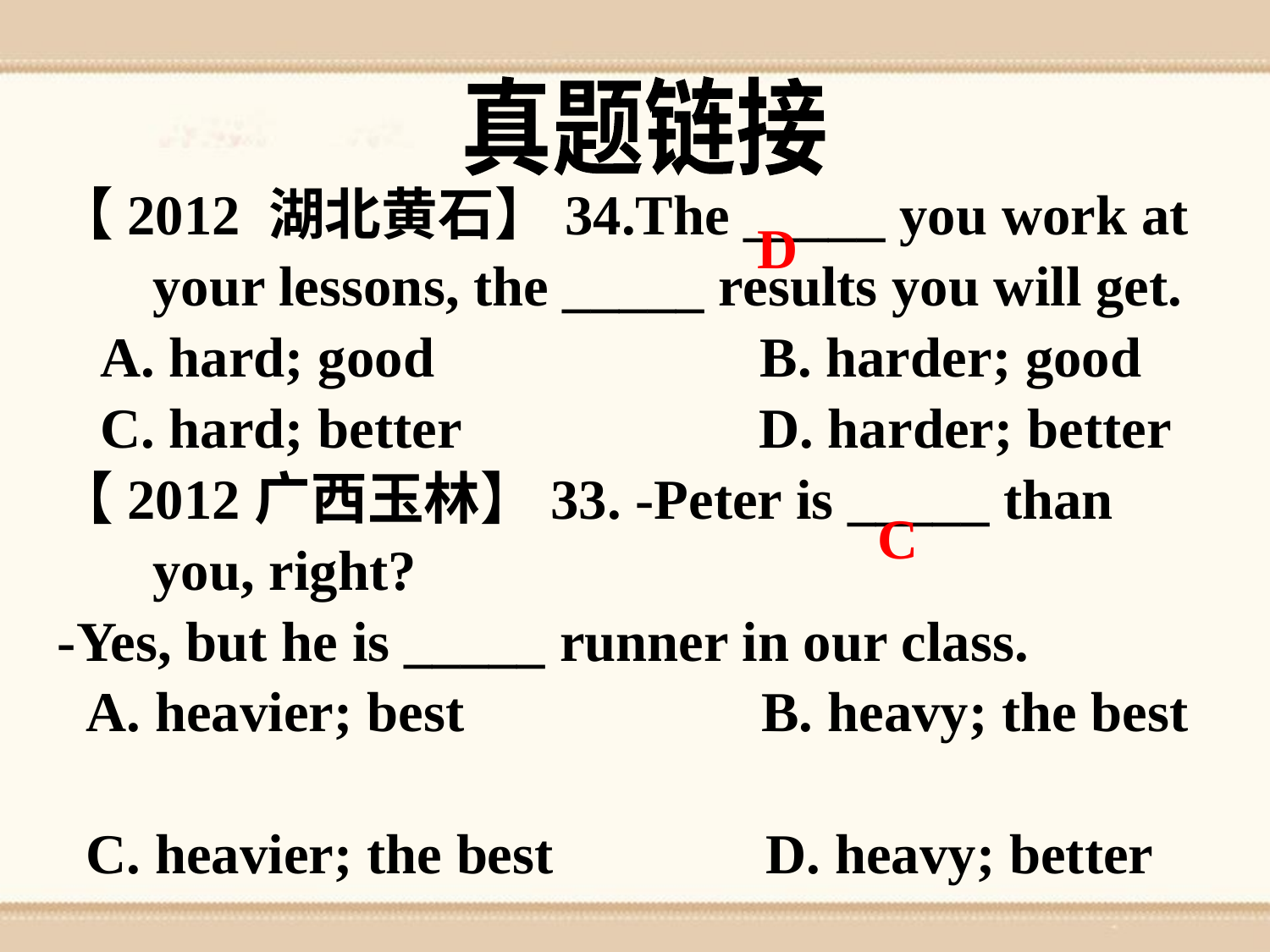

真题链接
【2012 湖北黄石】34.The _____ you work at your lessons, the _____ results you will get.
   A. hard; good                       B. harder; good
   C. hard; better                     D. harder; better
【2012广西玉林】33. -Peter is _____ than you, right?
-Yes, but he is _____ runner in our class.
  A. heavier; best                     B. heavy; the best
  C. heavier; the best               D. heavy; better
D
C